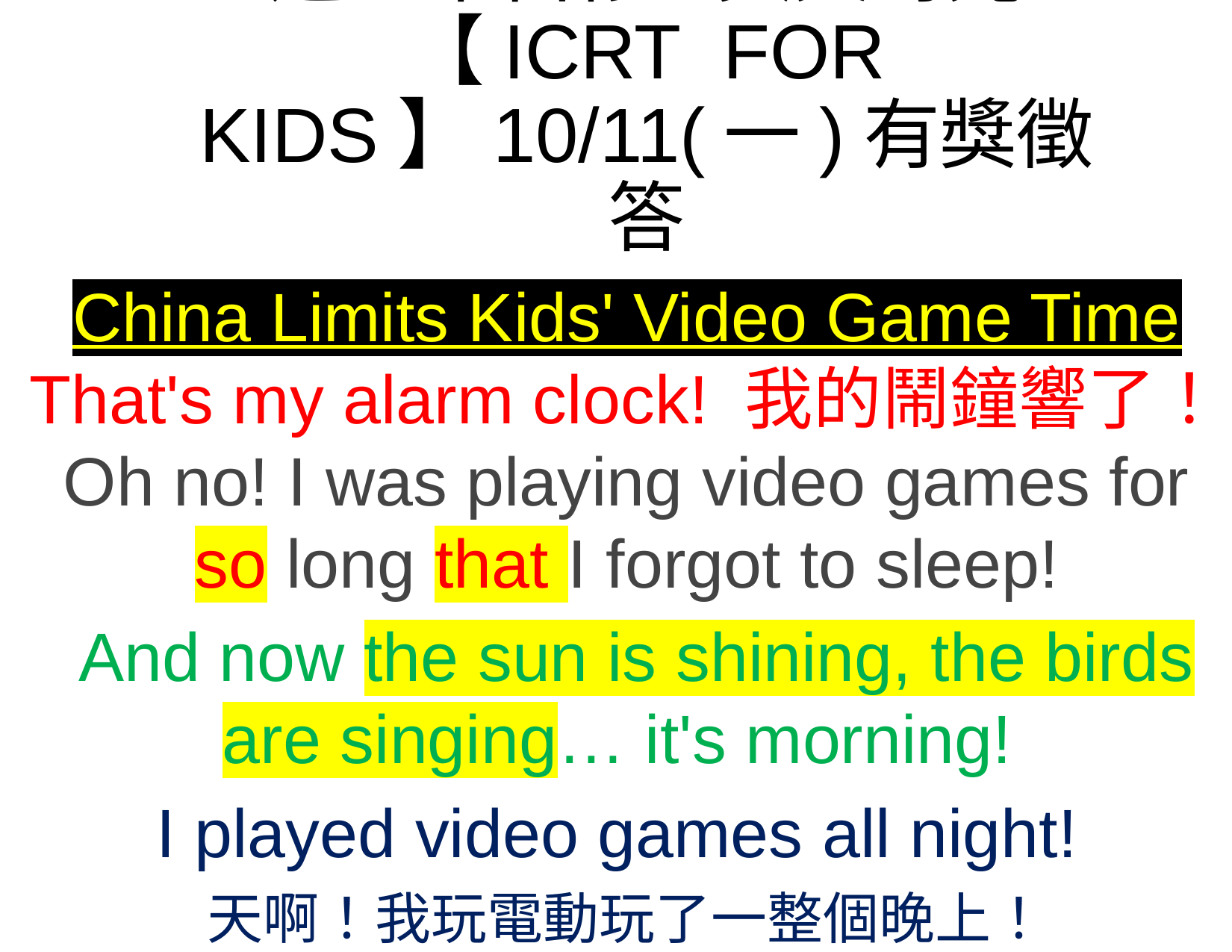

# 週五早自修-英文時光 【ICRT  FOR KIDS】10/11(一)有獎徵答
China Limits Kids' Video Game Time
That's my alarm clock! 我的鬧鐘響了！
Oh no! I was playing video games for so long that I forgot to sleep!
 And now the sun is shining, the birds are singing… it's morning!
I played video games all night!
天啊！我玩電動玩了一整個晚上！